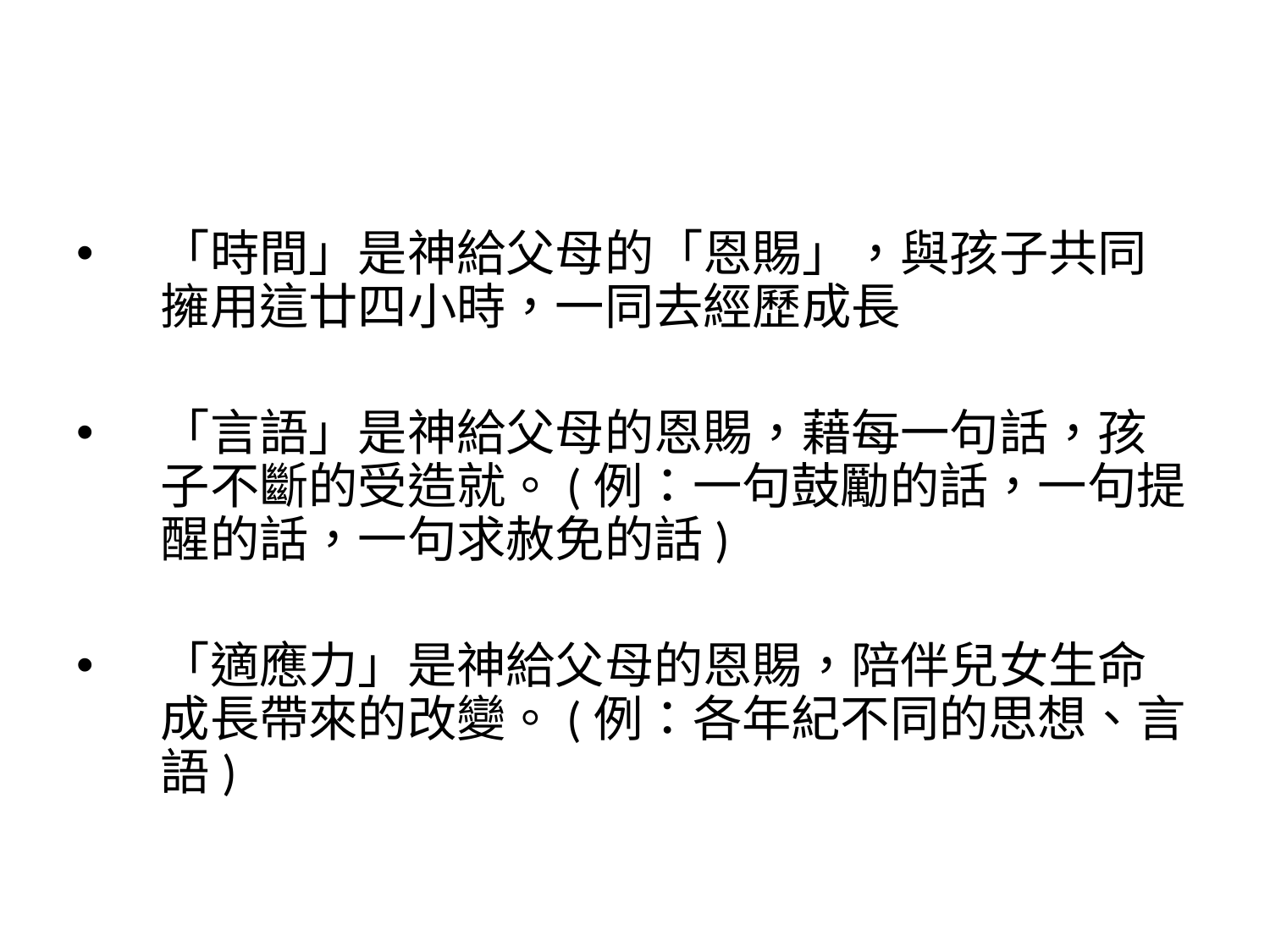

#
「時間」是神給父母的「恩賜」，與孩子共同擁用這廿四小時，一同去經歷成長

「言語」是神給父母的恩賜，藉每一句話，孩子不斷的受造就。(例：一句鼓勵的話，一句提醒的話，一句求赦免的話)

「適應力」是神給父母的恩賜，陪伴兒女生命成長帶來的改變。(例：各年紀不同的思想、言語)